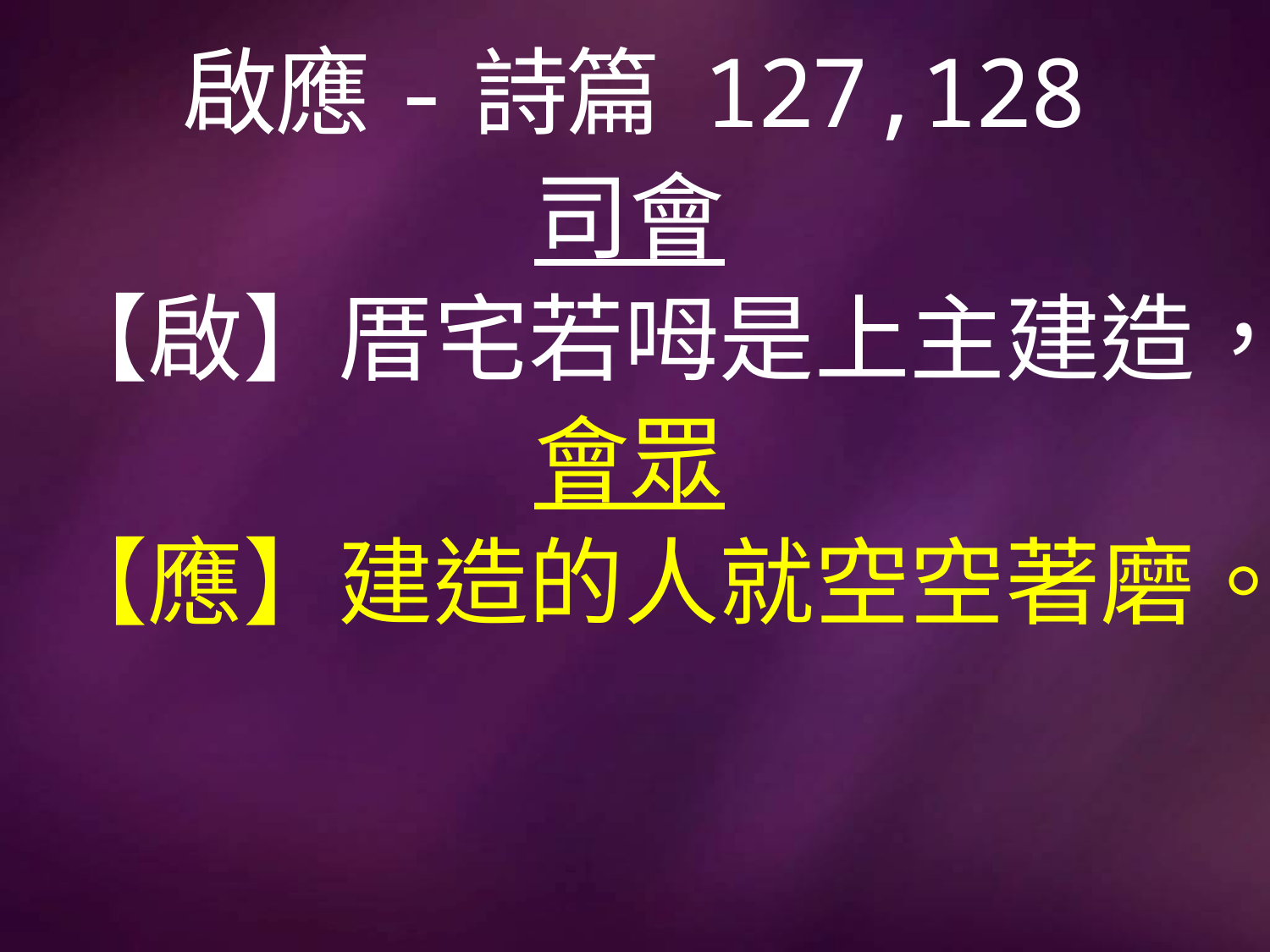

# 啟應-詩篇 127,128
司會
【啟】厝宅若呣是上主建造，
會眾
【應】建造的人就空空著磨。